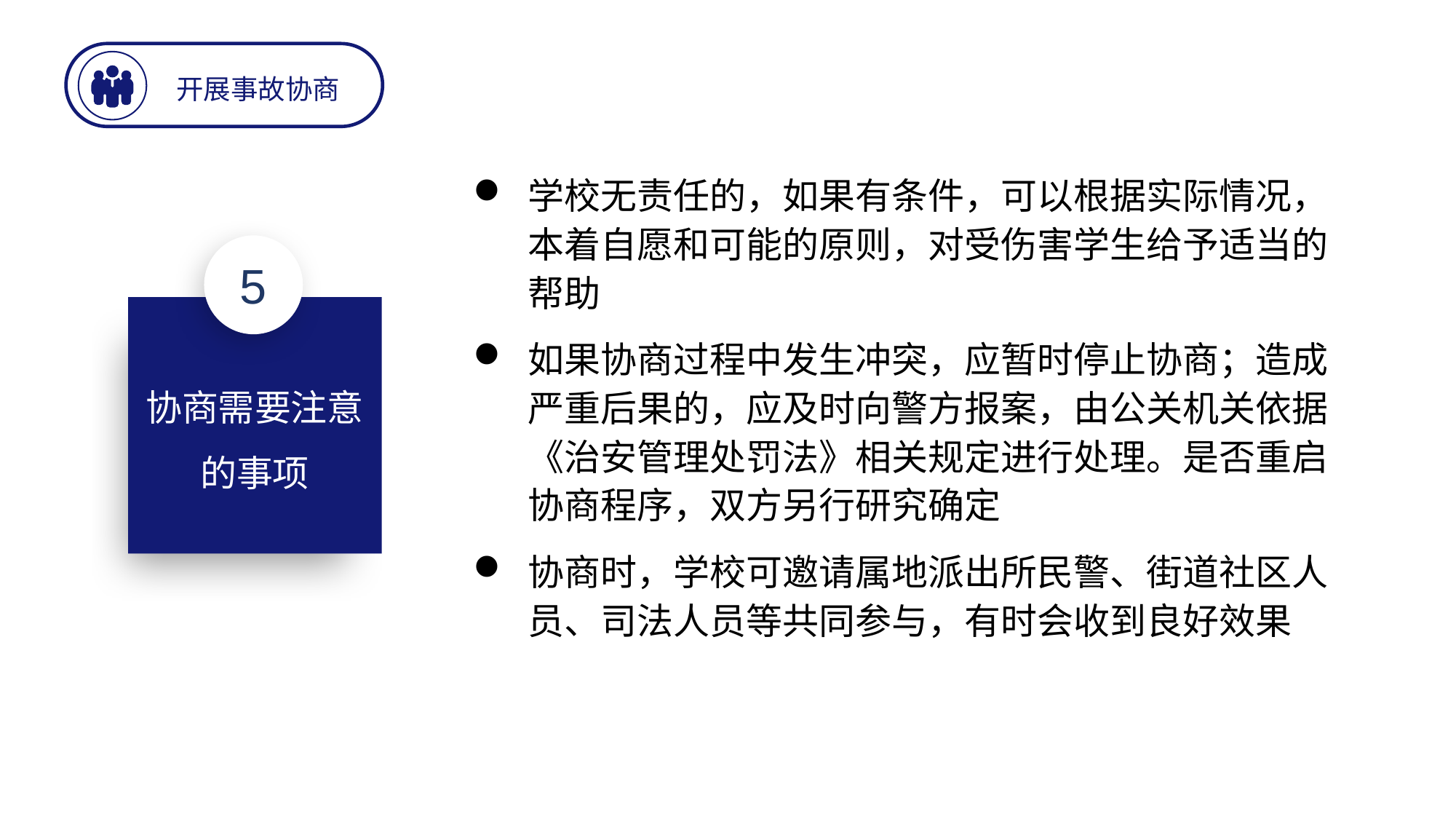

开展事故协商
学校无责任的，如果有条件，可以根据实际情况，本着自愿和可能的原则，对受伤害学生给予适当的帮助
如果协商过程中发生冲突，应暂时停止协商；造成严重后果的，应及时向警方报案，由公关机关依据《治安管理处罚法》相关规定进行处理。是否重启协商程序，双方另行研究确定
协商时，学校可邀请属地派出所民警、街道社区人员、司法人员等共同参与，有时会收到良好效果
5

协商需要注意的事项